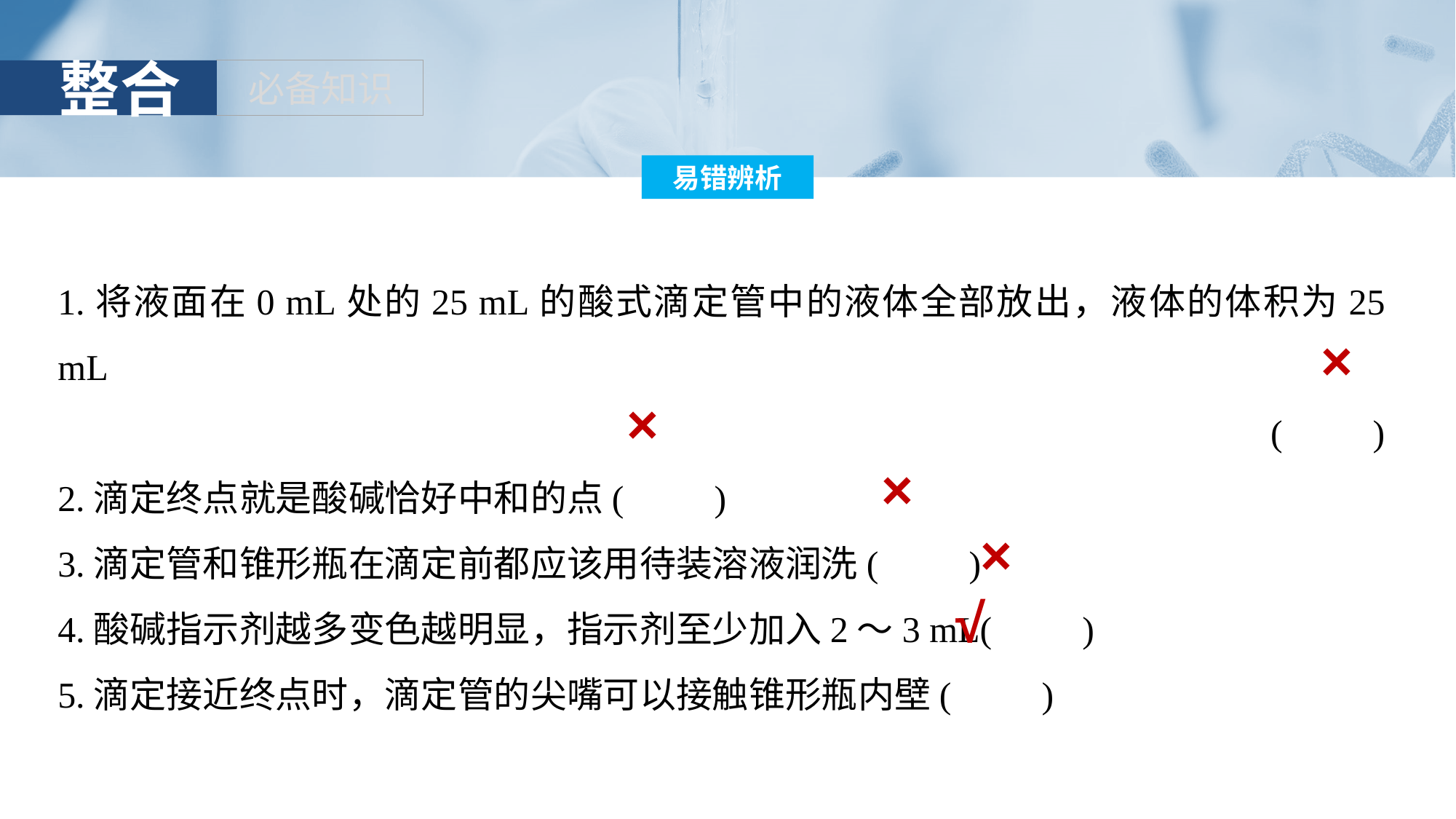

1.将液面在0 mL处的25 mL的酸式滴定管中的液体全部放出，液体的体积为25 mL
(　　)
2.滴定终点就是酸碱恰好中和的点(　　)
3.滴定管和锥形瓶在滴定前都应该用待装溶液润洗(　　)
4.酸碱指示剂越多变色越明显，指示剂至少加入2～3 mL(　　)
5.滴定接近终点时，滴定管的尖嘴可以接触锥形瓶内壁(　　)
×
×
×
×
√